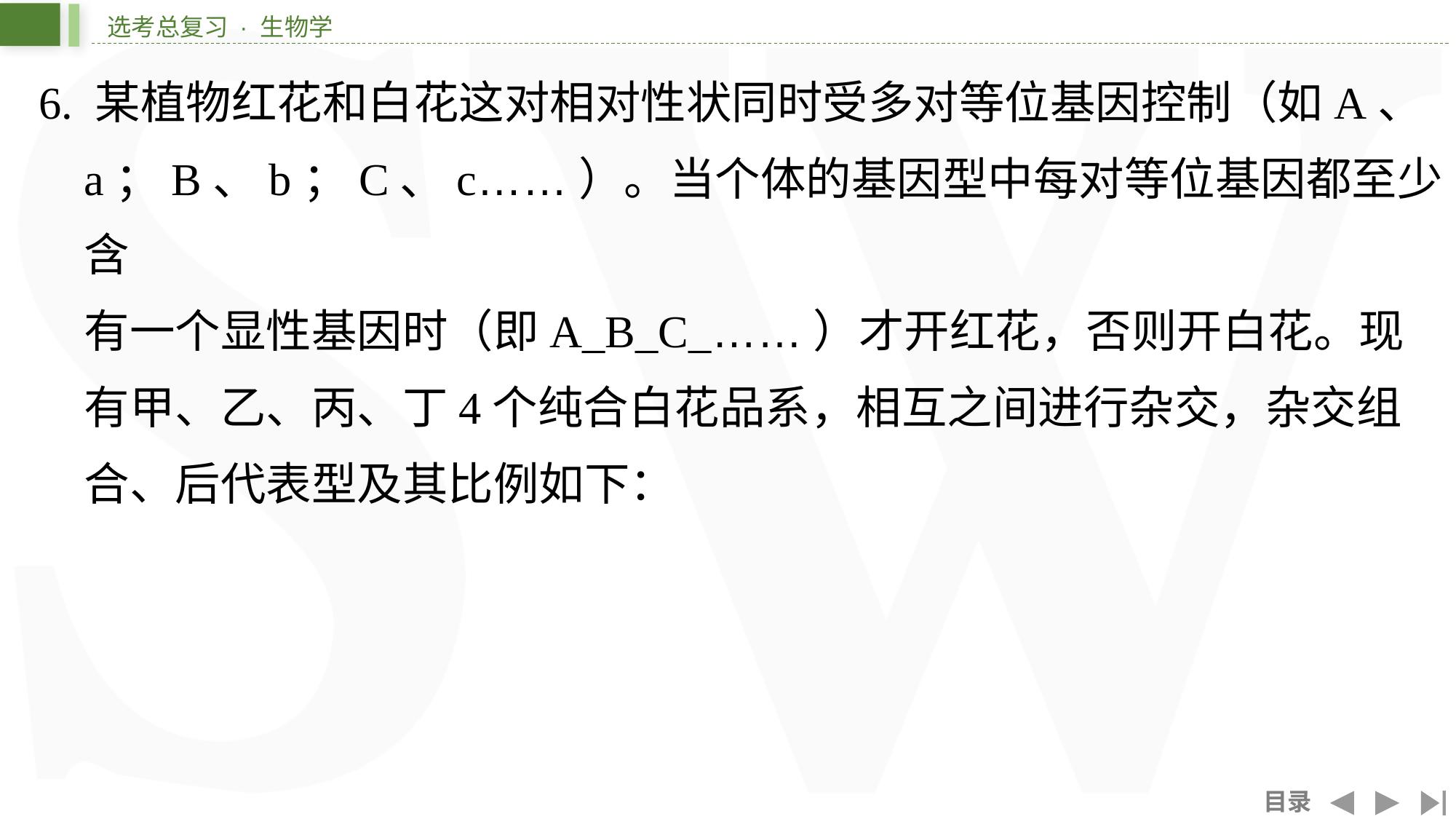

6. 某植物红花和白花这对相对性状同时受多对等位基因控制（如A、
a；B、b；C、c……）。当个体的基因型中每对等位基因都至少含
有一个显性基因时（即A_B_C_……）才开红花，否则开白花。现
有甲、乙、丙、丁4个纯合白花品系，相互之间进行杂交，杂交组
合、后代表型及其比例如下：